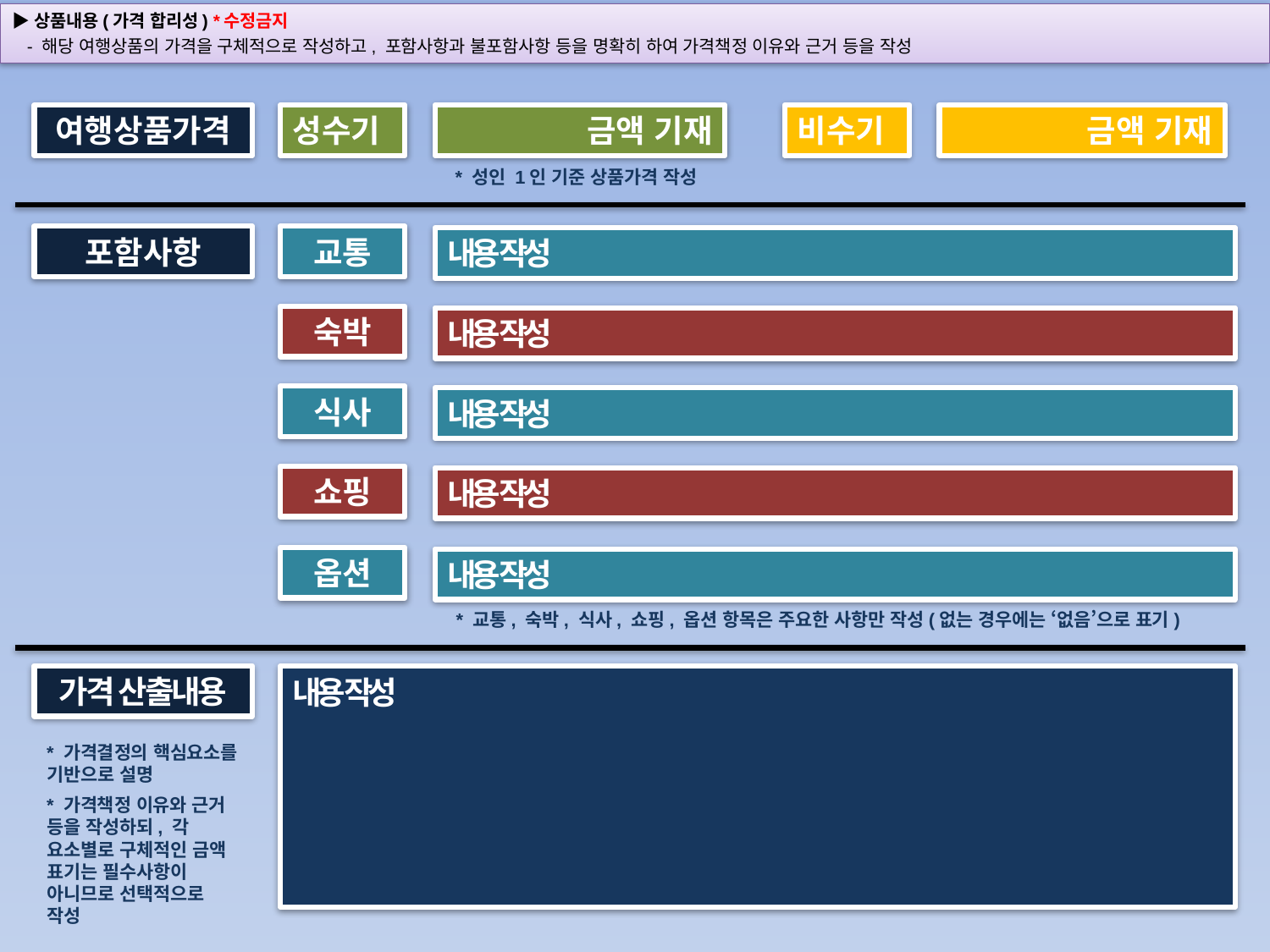

금액 기재
금액 기재
내용 작성
내용 작성
내용 작성
내용 작성
내용 작성
내용 작성